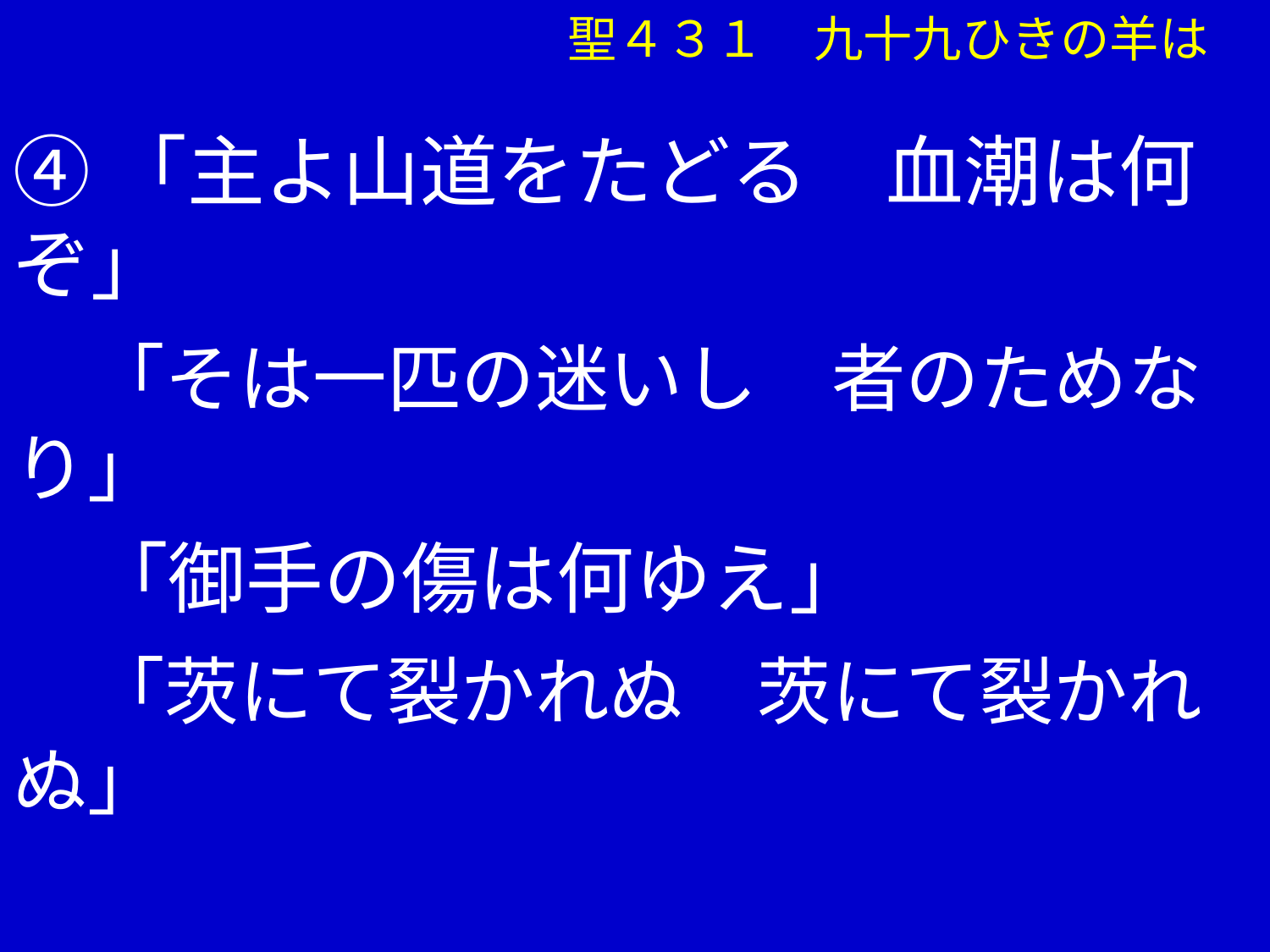

聖４３１　九十九ひきの羊は
④「主よ山道をたどる　血潮は何ぞ」
　「そは一匹の迷いし　者のためなり」
　「御手の傷は何ゆえ」
　「茨にて裂かれぬ　茨にて裂かれぬ」